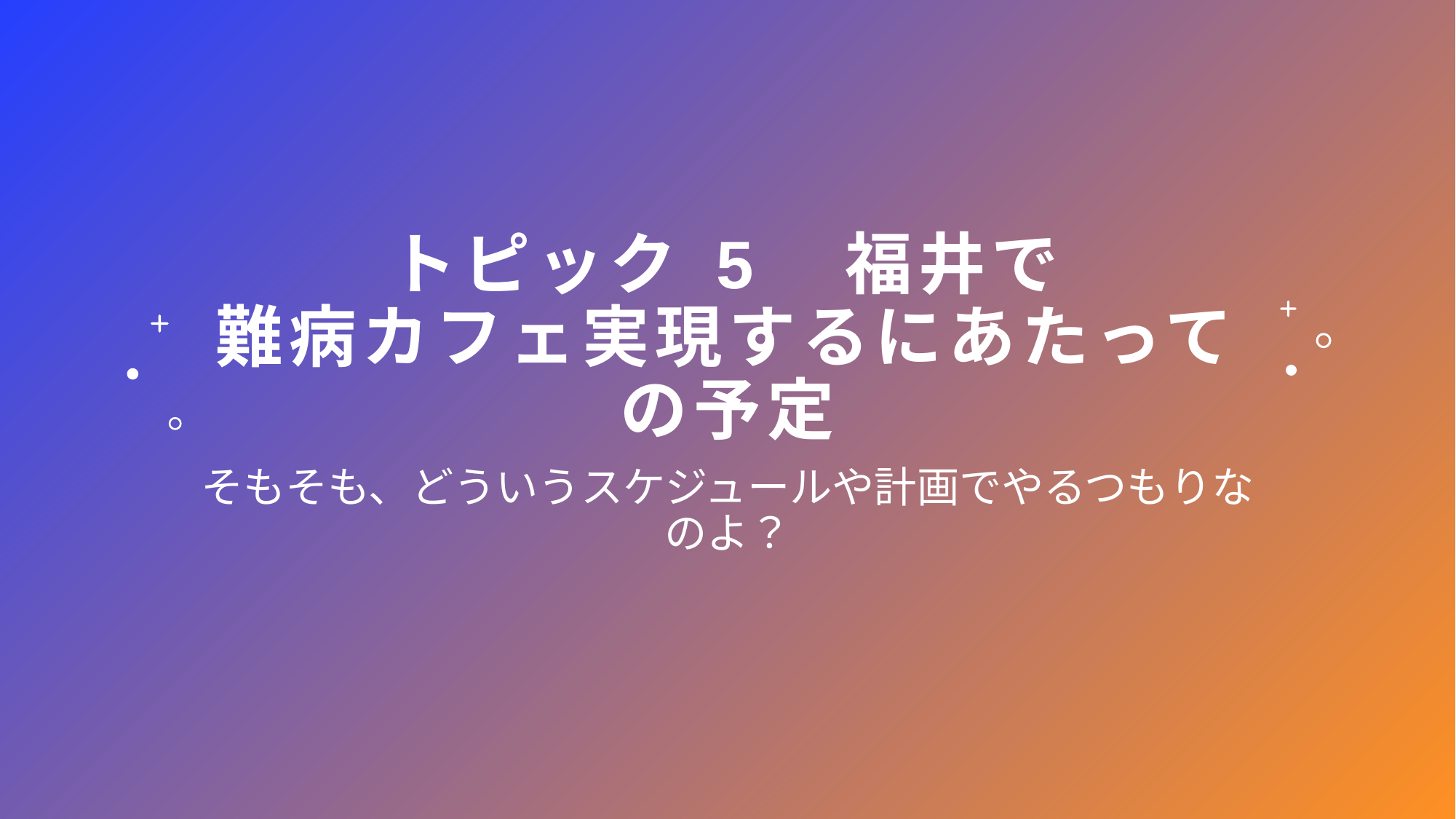

# トピック 5　福井で 難病カフェ実現するにあたって の予定
そもそも、どういうスケジュールや計画でやるつもりなのよ？